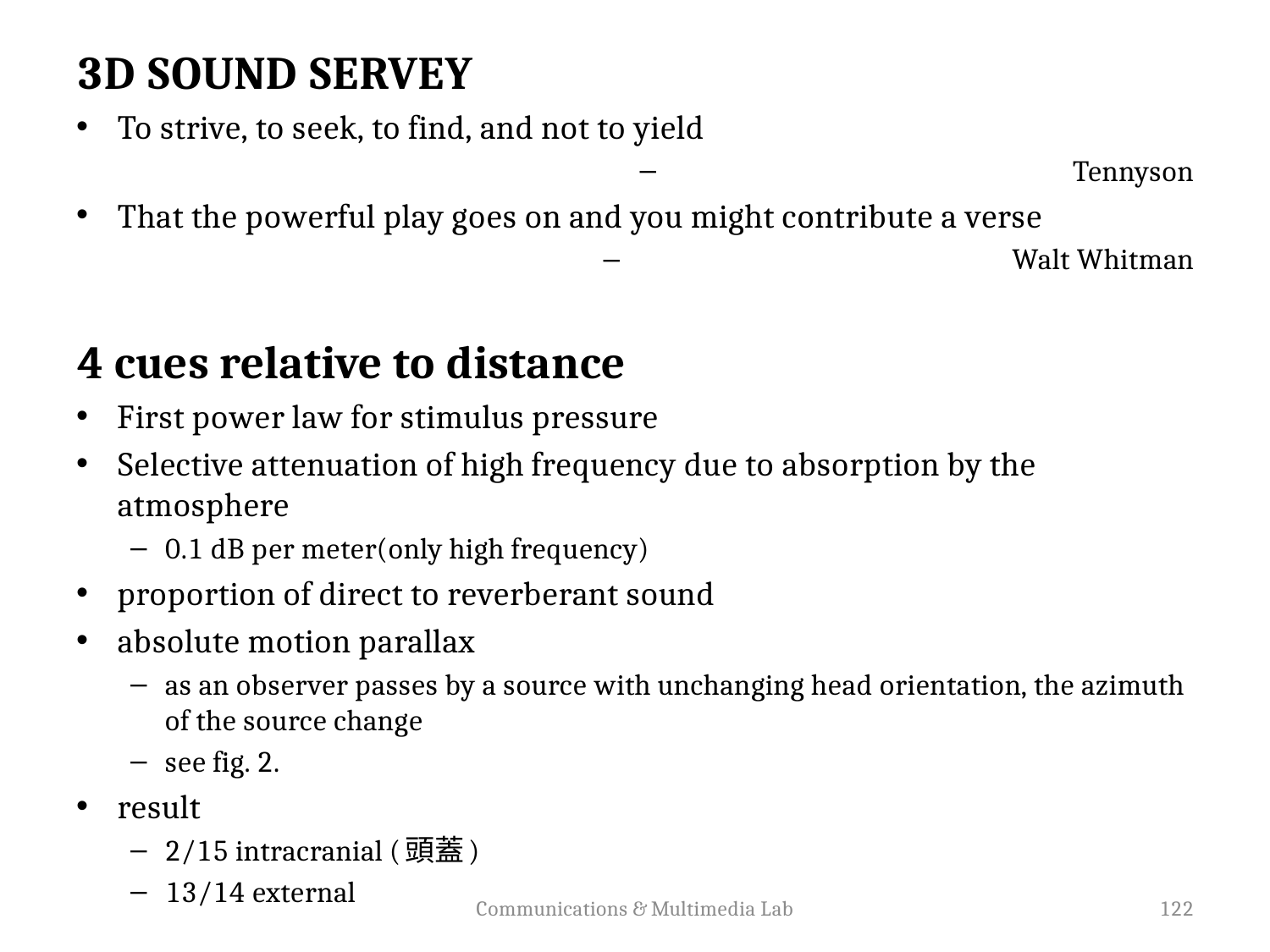

3D SOUND SERVEY
To strive, to seek, to find, and not to yield
Tennyson
That the powerful play goes on and you might contribute a verse
Walt Whitman

4 cues relative to distance
First power law for stimulus pressure
Selective attenuation of high frequency due to absorption by the atmosphere
0.1 dB per meter(only high frequency)
proportion of direct to reverberant sound
absolute motion parallax
as an observer passes by a source with unchanging head orientation, the azimuth of the source change
see fig. 2.
result
2/15 intracranial (頭蓋)
13/14 external
Communications & Multimedia Lab
122